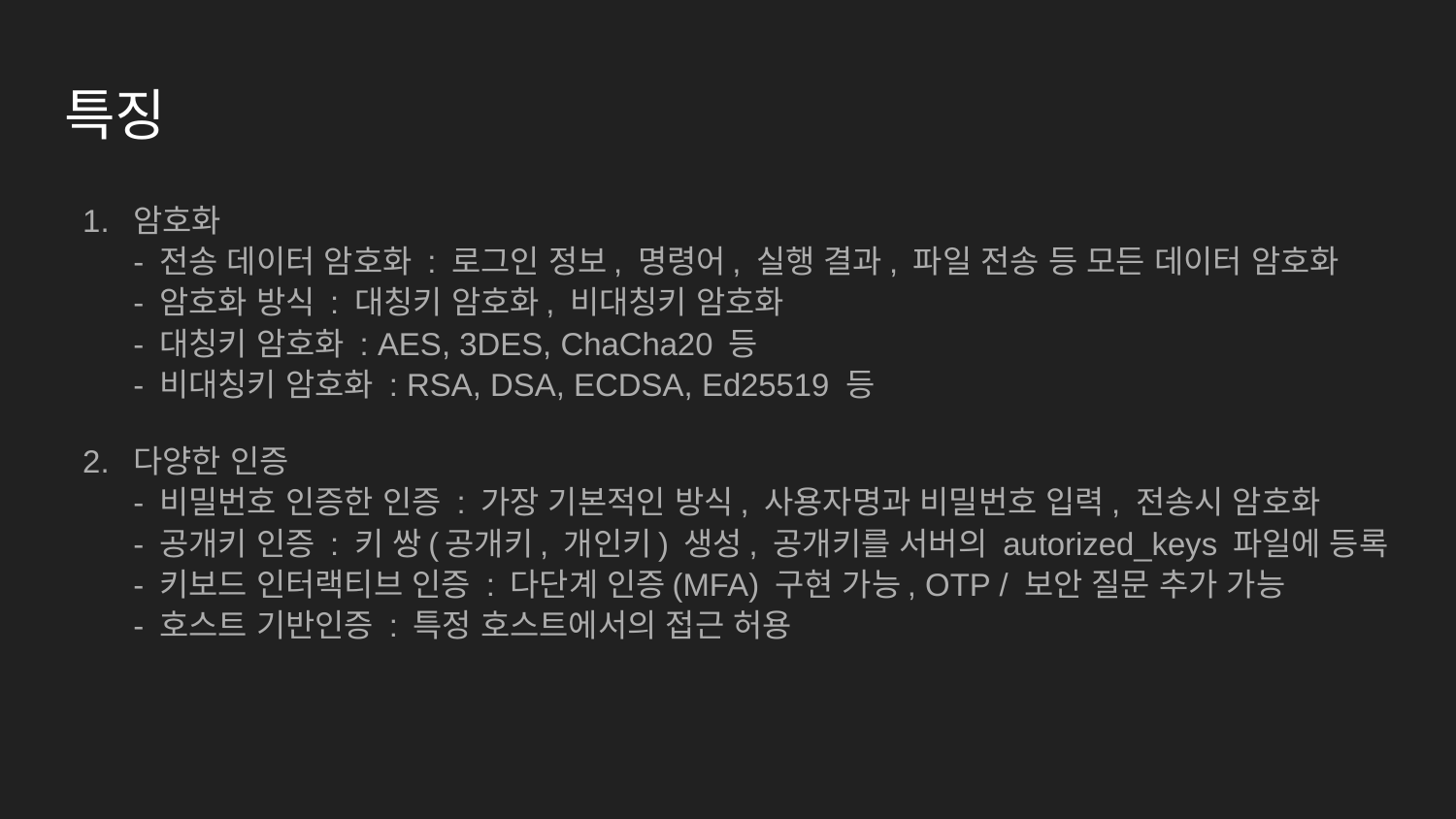

# 특징
암호화
- 전송 데이터 암호화 : 로그인 정보, 명령어, 실행 결과, 파일 전송 등 모든 데이터 암호화
- 암호화 방식 : 대칭키 암호화, 비대칭키 암호화
- 대칭키 암호화 : AES, 3DES, ChaCha20 등
- 비대칭키 암호화 : RSA, DSA, ECDSA, Ed25519 등
다양한 인증
- 비밀번호 인증한 인증 : 가장 기본적인 방식, 사용자명과 비밀번호 입력, 전송시 암호화
- 공개키 인증 : 키 쌍(공개키, 개인키) 생성, 공개키를 서버의 autorized_keys 파일에 등록
- 키보드 인터랙티브 인증 : 다단계 인증(MFA) 구현 가능, OTP / 보안 질문 추가 가능
- 호스트 기반인증 : 특정 호스트에서의 접근 허용